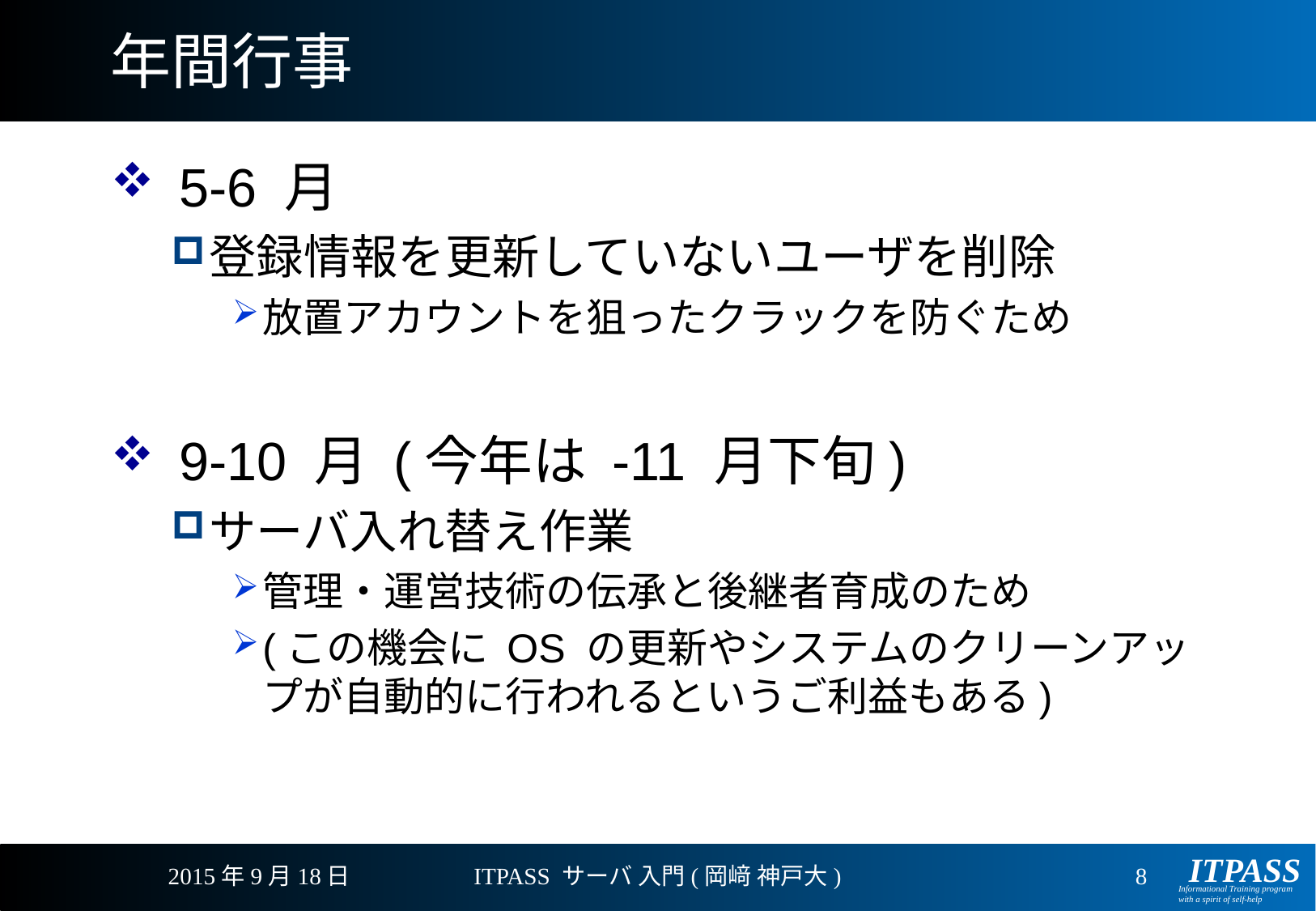

# 年間行事
5-6 月
登録情報を更新していないユーザを削除
放置アカウントを狙ったクラックを防ぐため

9-10 月 (今年は -11 月下旬)
サーバ入れ替え作業
管理・運営技術の伝承と後継者育成のため
(この機会に OS の更新やシステムのクリーンアップが自動的に行われるというご利益もある)
2015年9月18日
ITPASS サーバ 入門(岡﨑 神戸大)
8